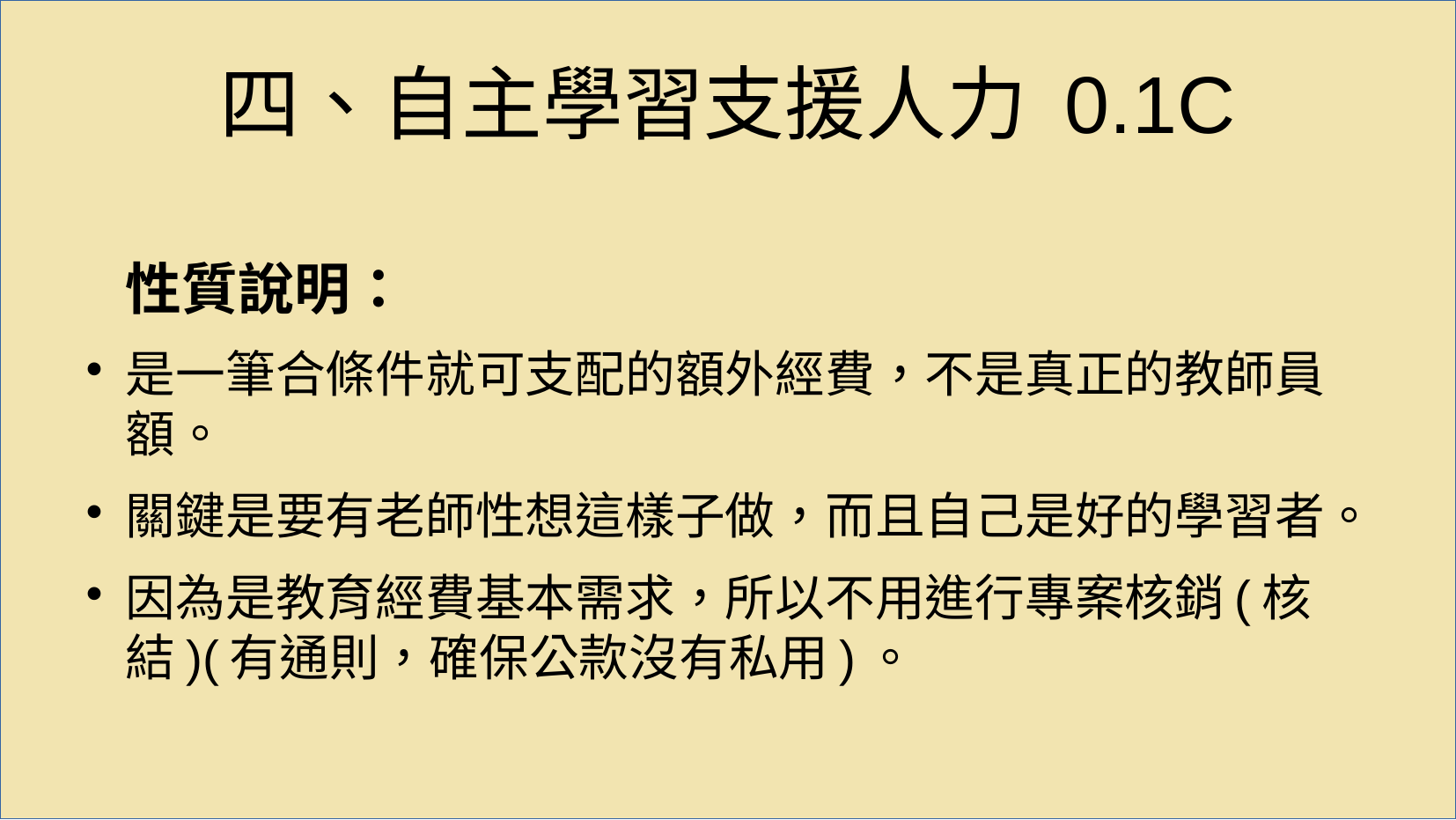

# 四、自主學習支援人力 0.1C
性質說明：
是一筆合條件就可支配的額外經費，不是真正的教師員額。
關鍵是要有老師性想這樣子做，而且自己是好的學習者。
因為是教育經費基本需求，所以不用進行專案核銷(核結)(有通則，確保公款沒有私用)。